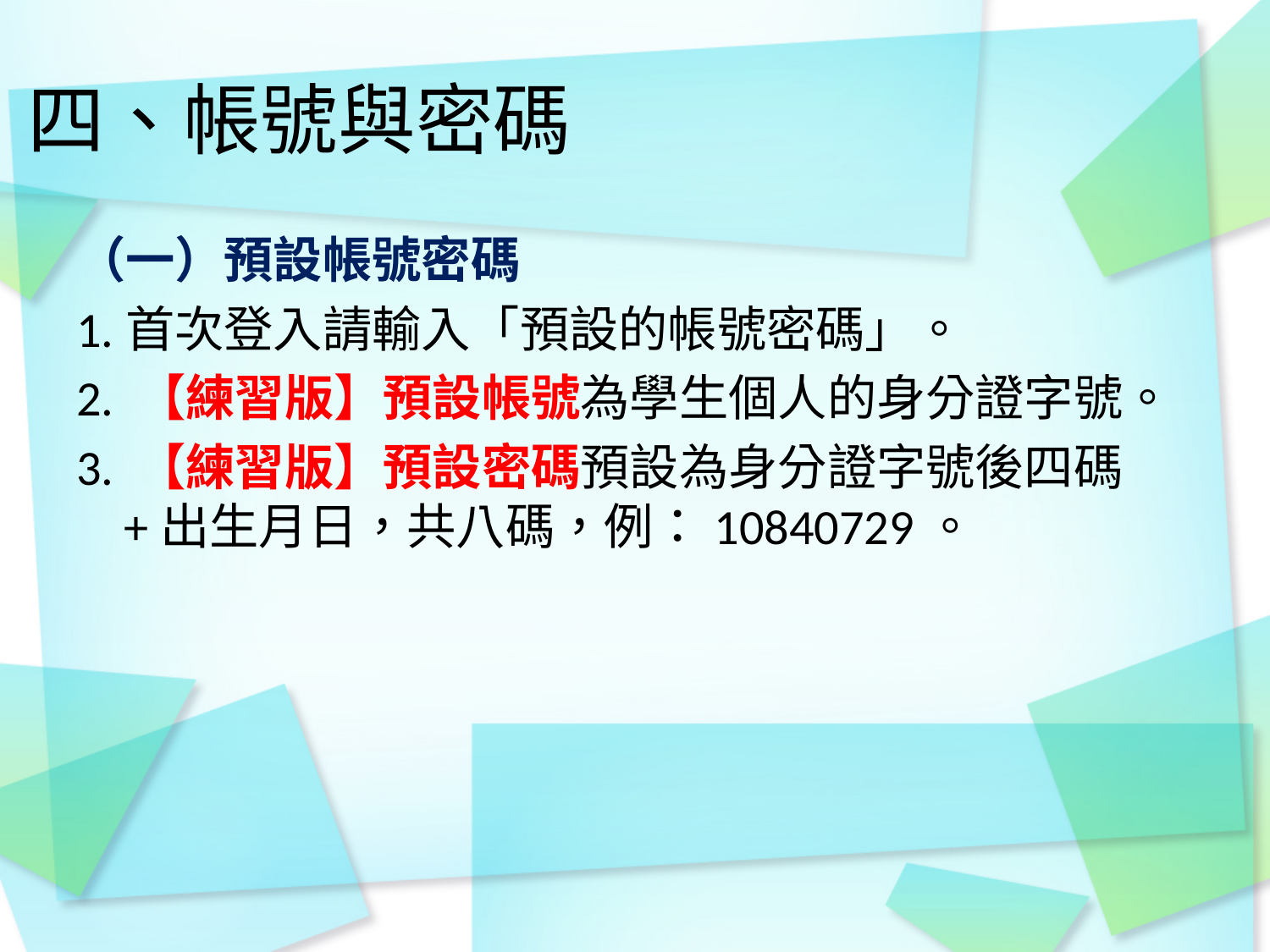

# 四、帳號與密碼
（一）預設帳號密碼
1.首次登入請輸入「預設的帳號密碼」。
2. 【練習版】預設帳號為學生個人的身分證字號。
3. 【練習版】預設密碼預設為身分證字號後四碼+出生月日，共八碼，例：10840729。